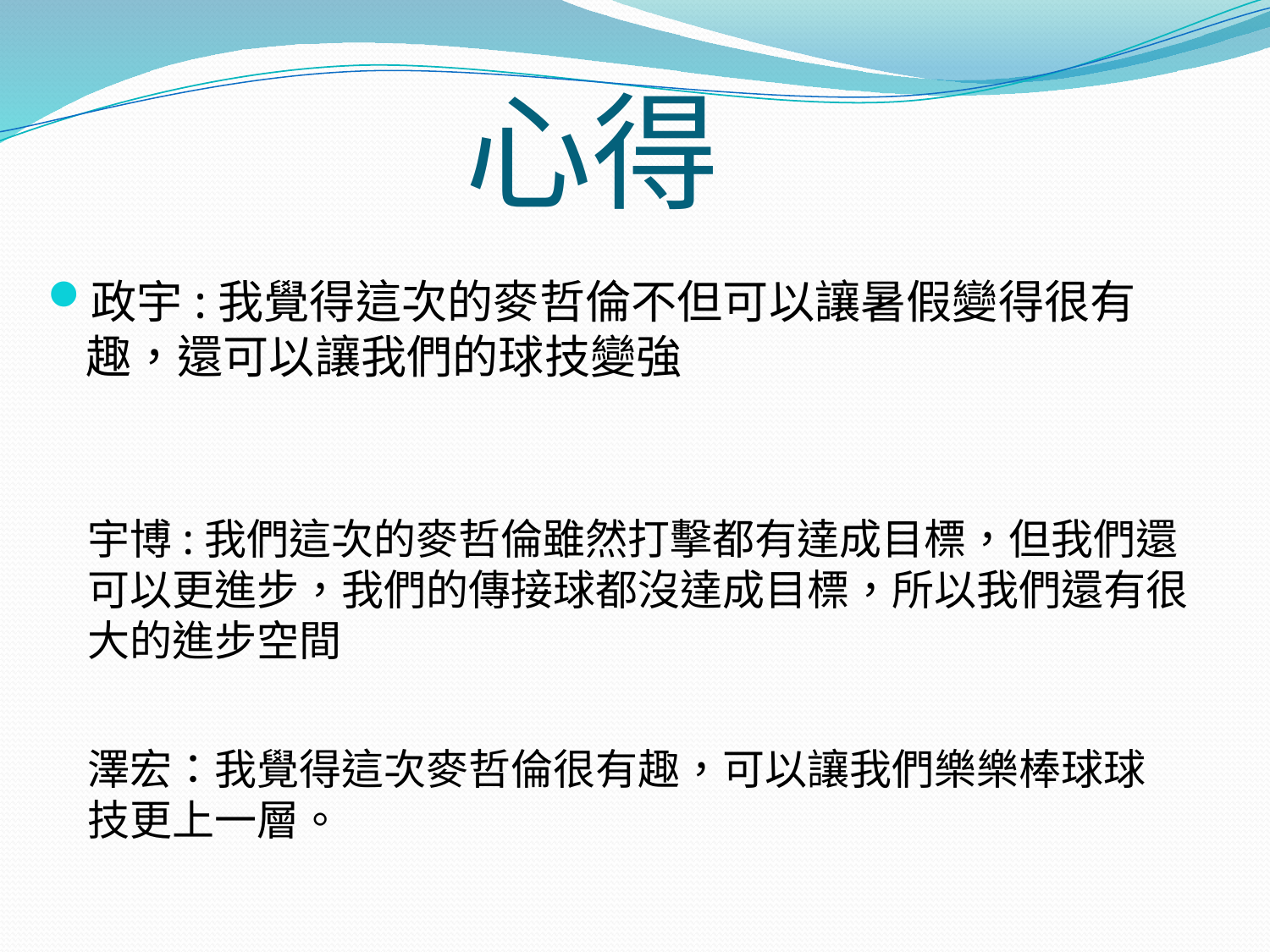

# 心得
政宇:我覺得這次的麥哲倫不但可以讓暑假變得很有趣，還可以讓我們的球技變強
宇博:我們這次的麥哲倫雖然打擊都有達成目標，但我們還可以更進步，我們的傳接球都沒達成目標，所以我們還有很大的進步空間
澤宏：我覺得這次麥哲倫很有趣，可以讓我們樂樂棒球球技更上一層。